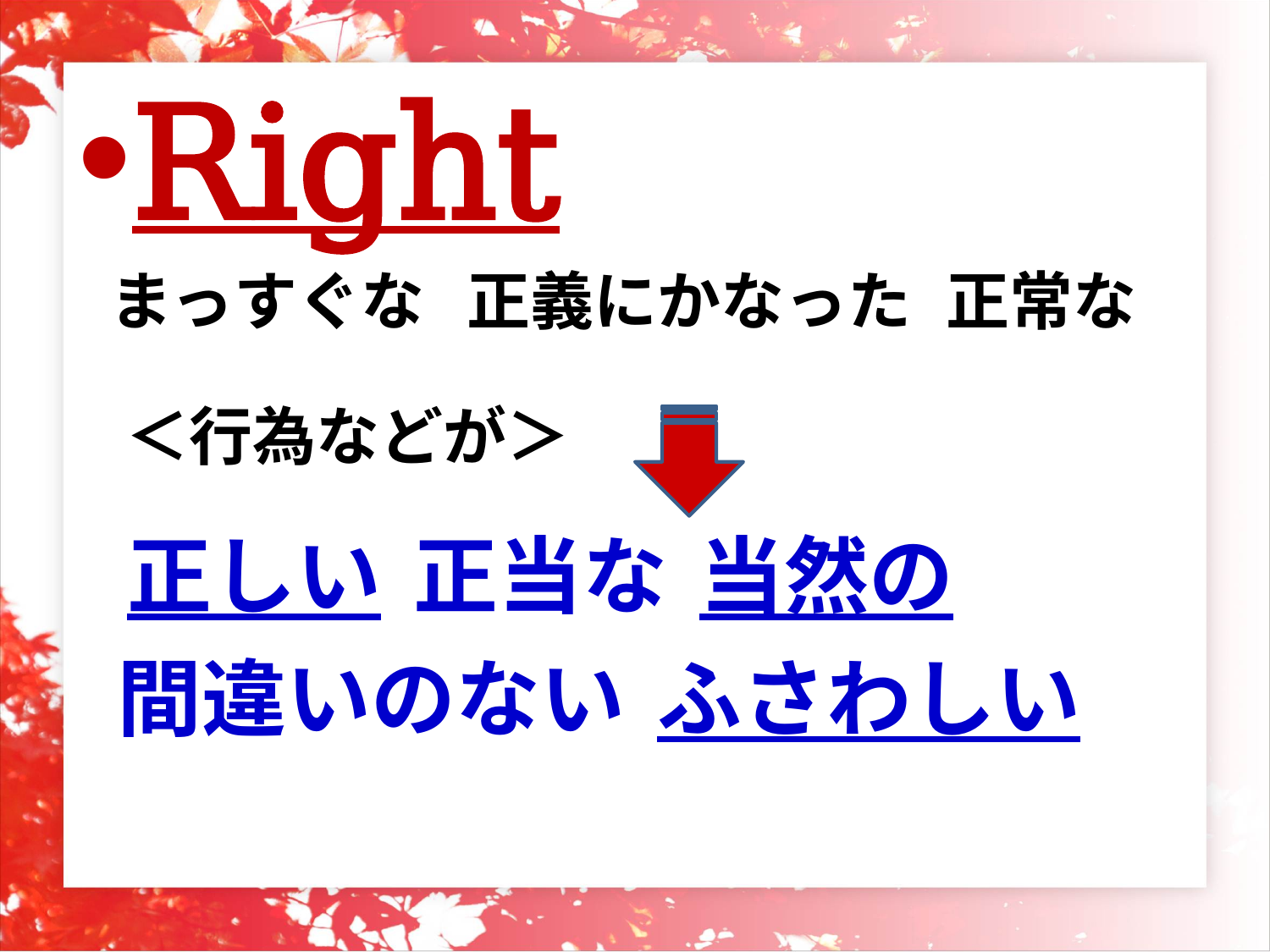

Right
　まっすぐな　正義にかなった　正常な
 ＜行為などが＞
 正しい  正当な  当然の
 間違いのない  ふさわしい